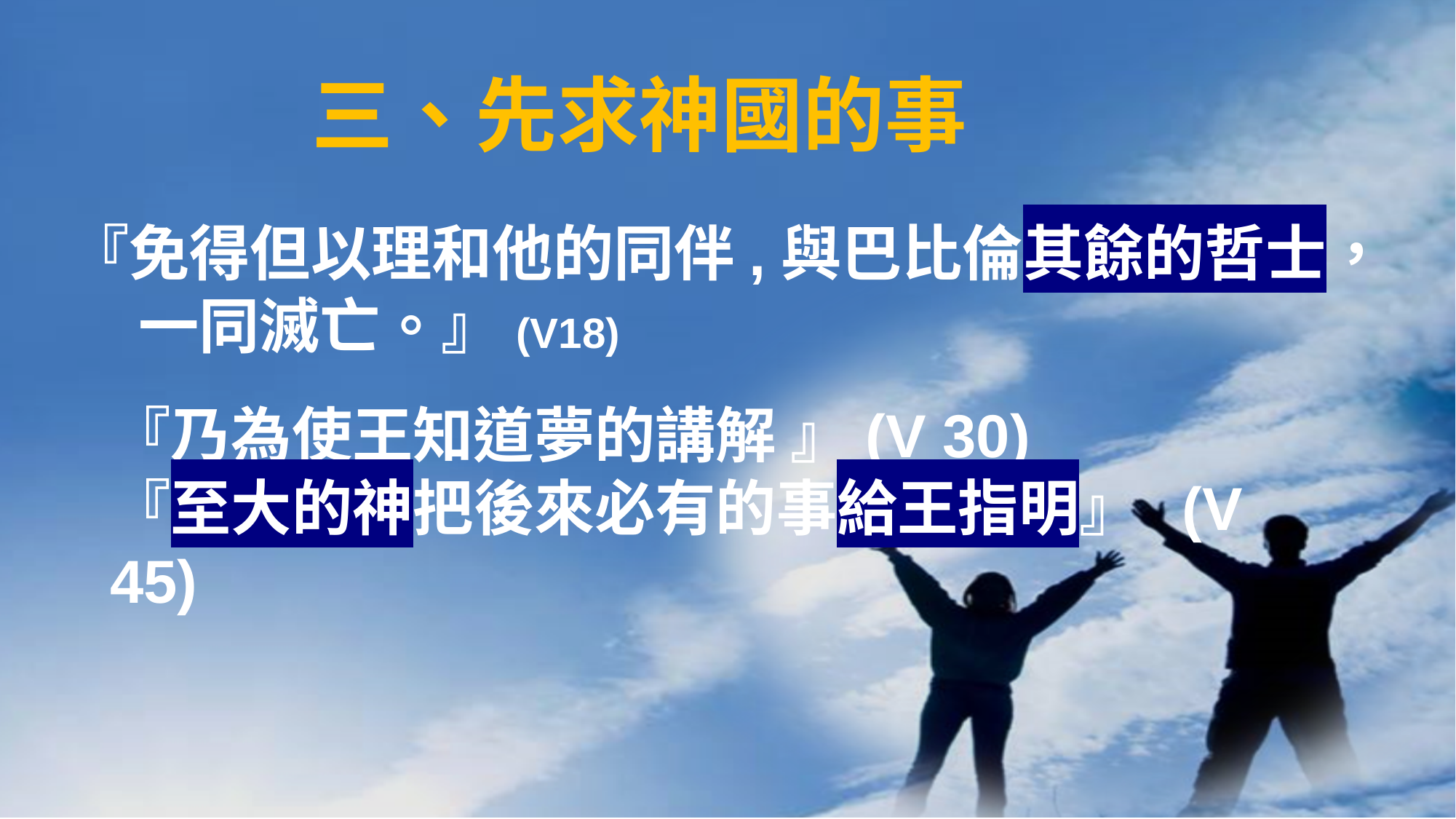

三、先求神國的事
『免得但以理和他的同伴,與巴比倫其餘的哲士，
    一同滅亡。』(V18)
『乃為使王知道夢的講解 』(V 30)
『至大的神把後來必有的事給王指明』  (V 45)